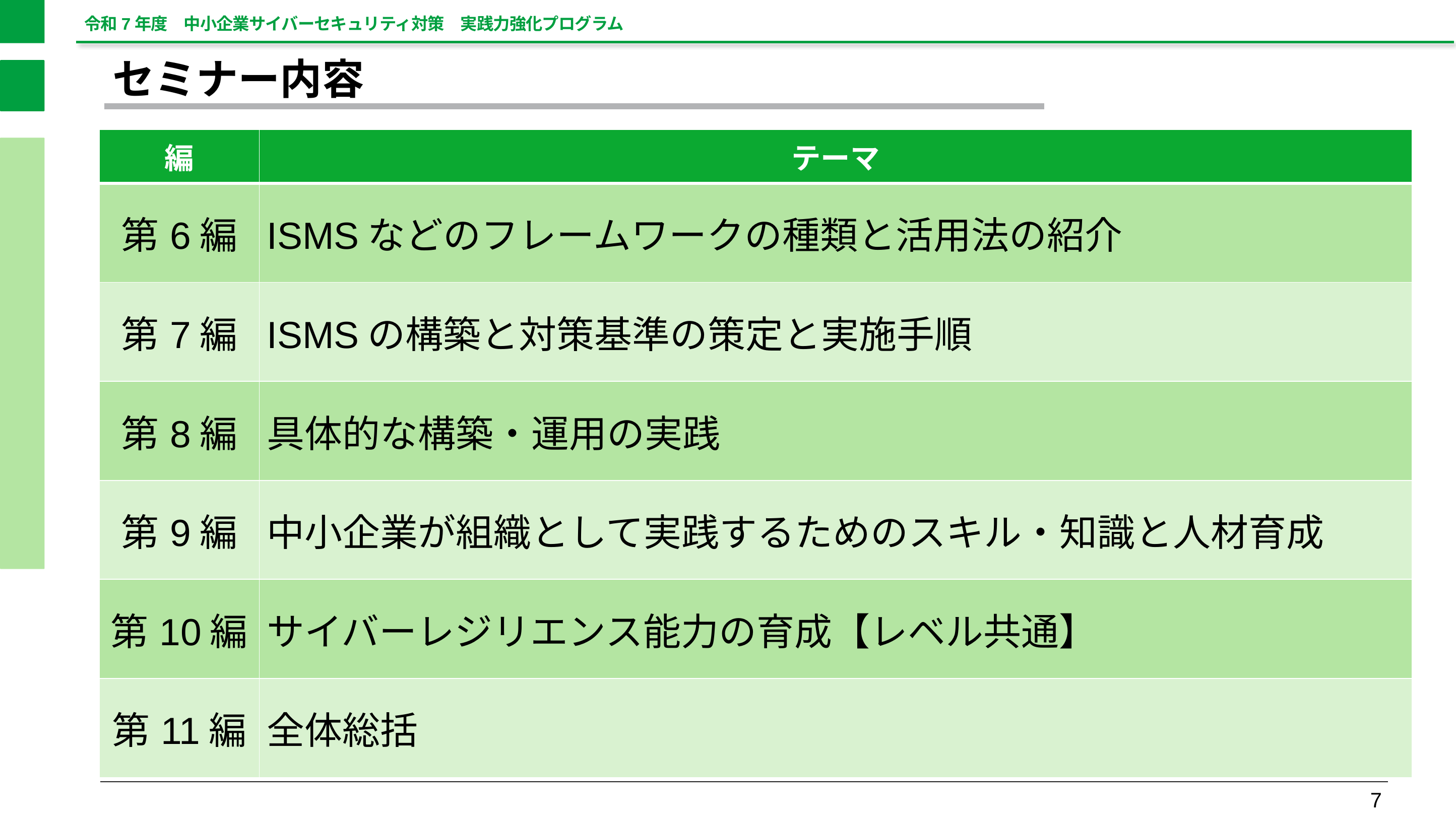

セミナー内容
| 編 | テーマ |
| --- | --- |
| 第6編 | ISMSなどのフレームワークの種類と活用法の紹介 |
| 第7編 | ISMSの構築と対策基準の策定と実施手順 |
| 第8編 | 具体的な構築・運用の実践 |
| 第9編 | 中小企業が組織として実践するためのスキル・知識と人材育成 |
| 第10編 | サイバーレジリエンス能力の育成【レベル共通】 |
| 第11編 | 全体総括 |